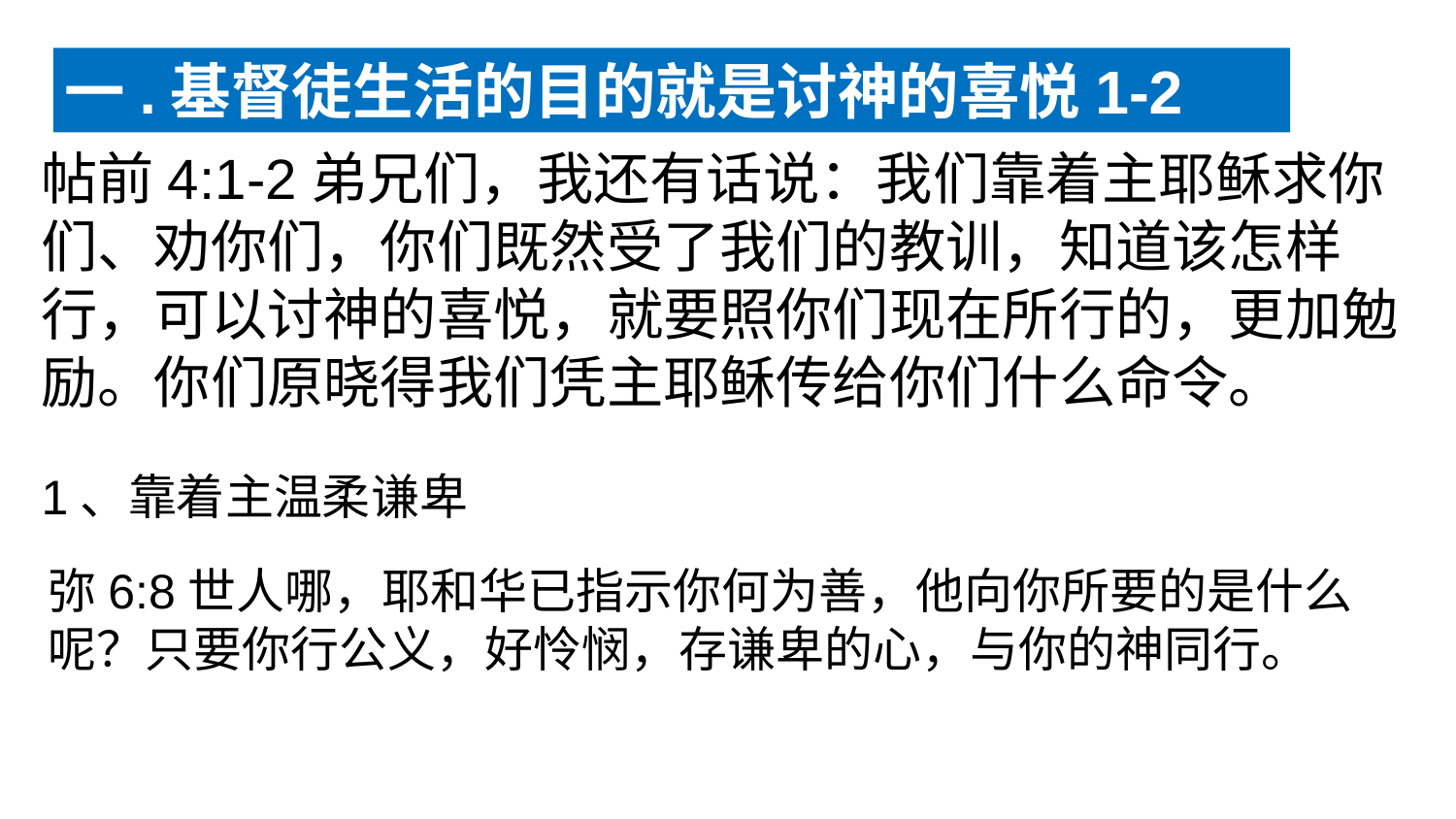

一.基督徒生活的目的就是讨神的喜悦1-2
帖前4:1-2弟兄们，我还有话说：我们靠着主耶稣求你们、劝你们，你们既然受了我们的教训，知道该怎样行，可以讨神的喜悦，就要照你们现在所行的，更加勉励。你们原晓得我们凭主耶稣传给你们什么命令。
1、靠着主温柔谦卑

弥6:8世人哪，耶和华已指示你何为善，他向你所要的是什么呢？只要你行公义，好怜悯，存谦卑的心，与你的神同行。